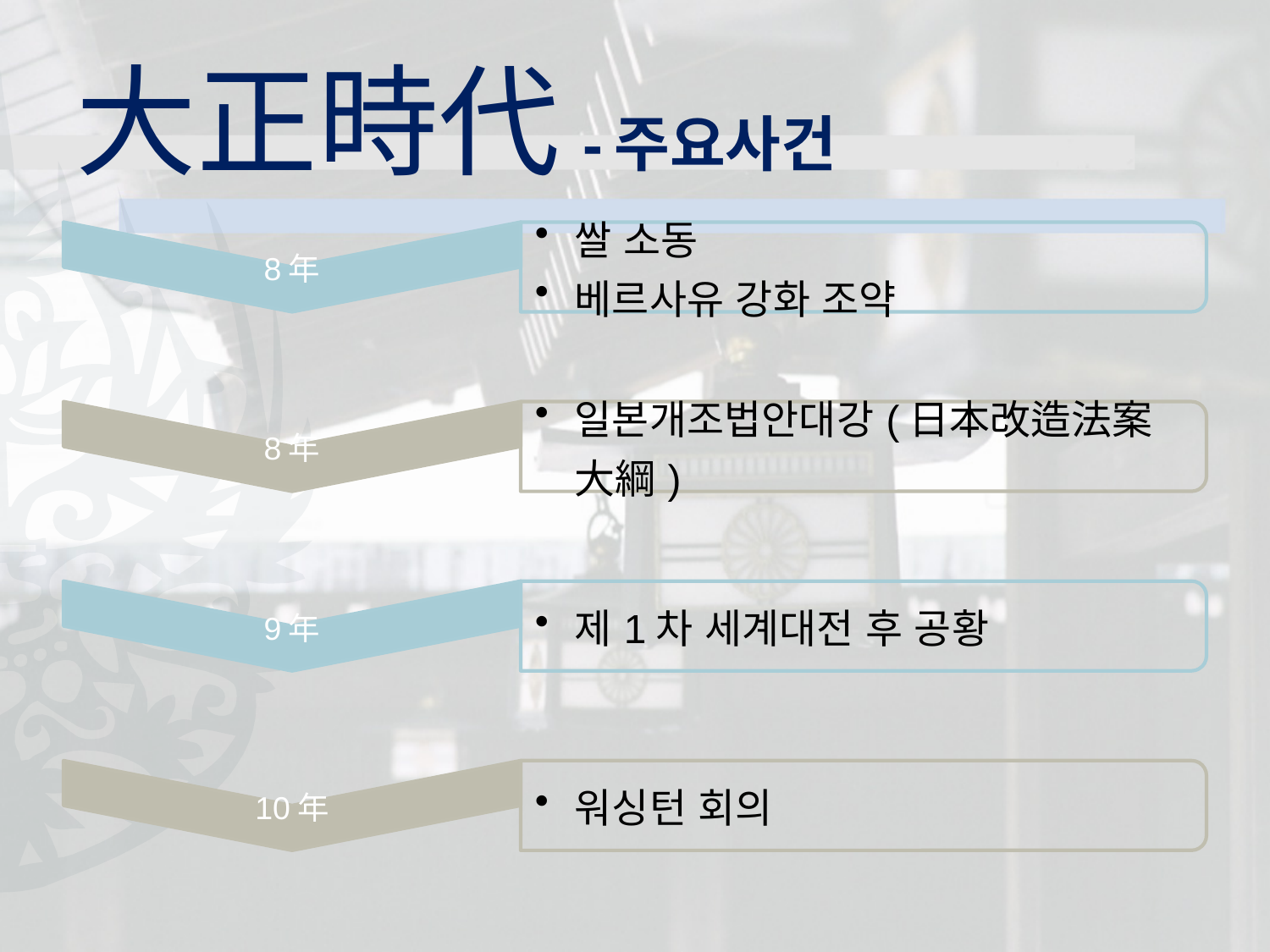

# 大正時代-주요사건
8年
쌀 소동
베르사유 강화 조약
8年
일본개조법안대강(日本改造法案大綱)
9年
제1차 세계대전 후 공황
10年
워싱턴 회의